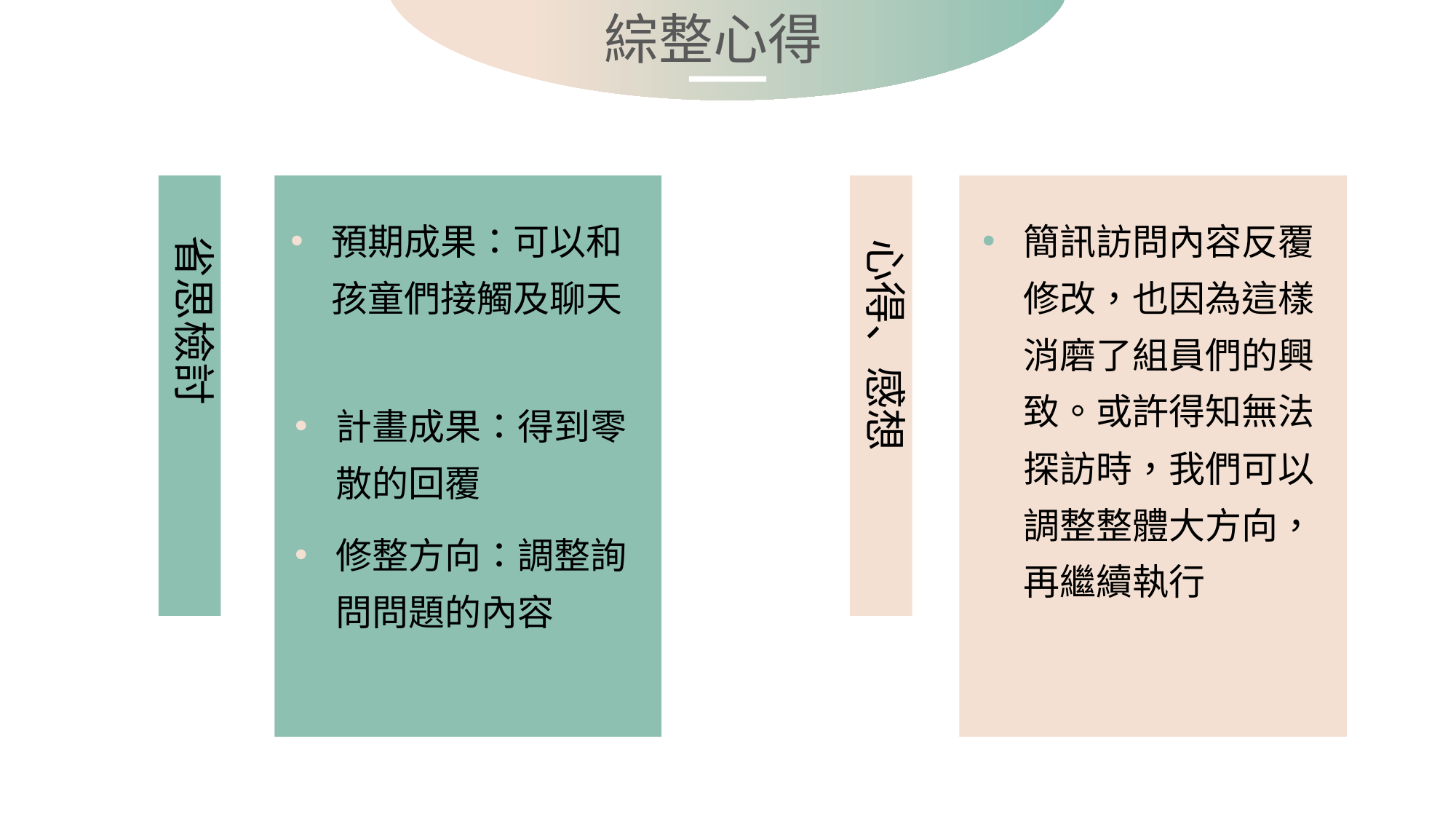

綜整心得

預期成果：可以和孩童們接觸及聊天
簡訊訪問內容反覆修改，也因為這樣消磨了組員們的興致。或許得知無法探訪時，我們可以調整整體大方向，再繼續執行
省思檢討
心得、感想
計畫成果：得到零散的回覆
修整方向：調整詢問問題的內容